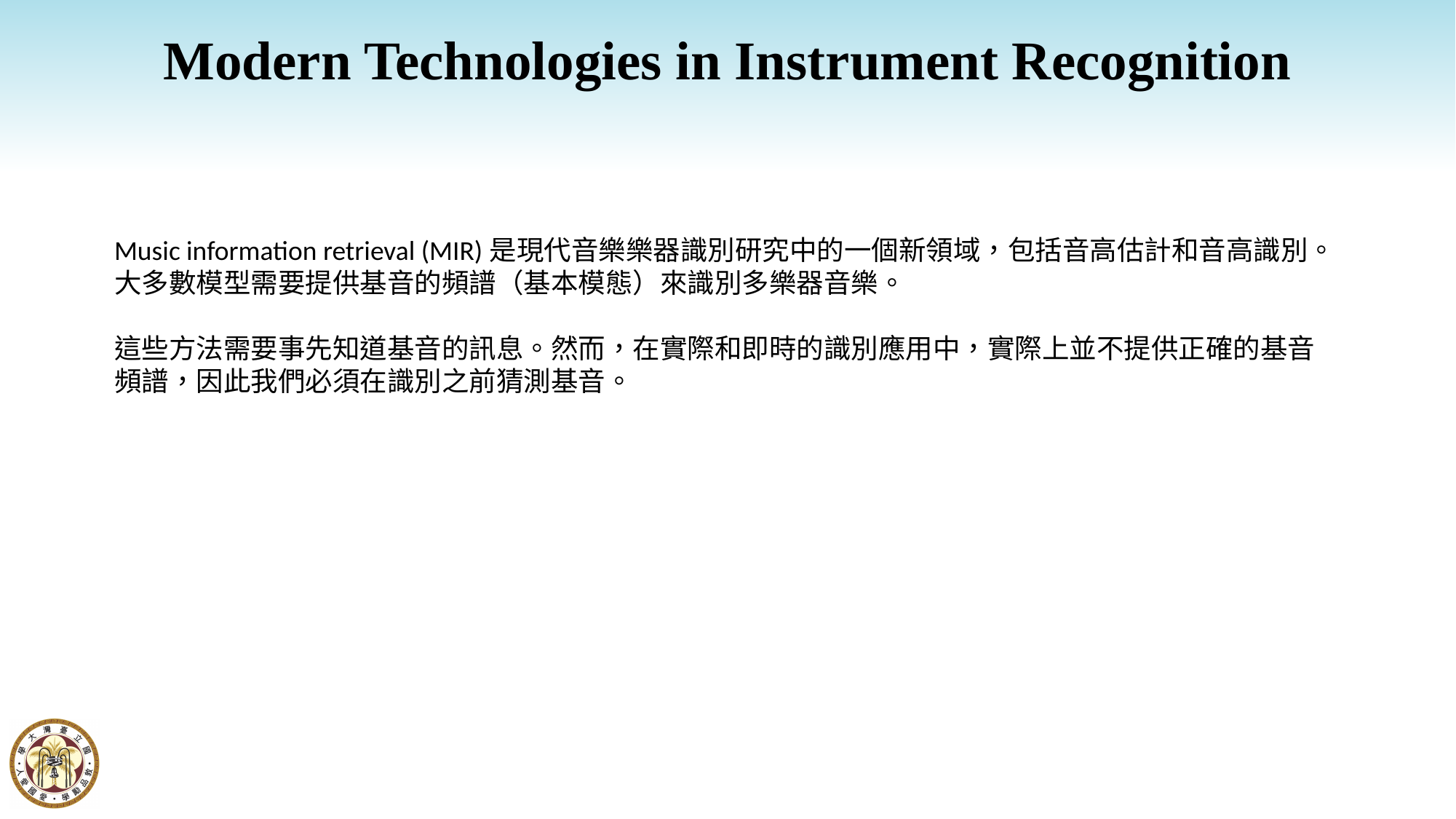

Modern Technologies in Instrument Recognition
Music information retrieval (MIR)是現代音樂樂器識別研究中的一個新領域，包括音高估計和音高識別。大多數模型需要提供基音的頻譜（基本模態）來識別多樂器音樂。

這些方法需要事先知道基音的訊息。然而，在實際和即時的識別應用中，實際上並不提供正確的基音頻譜，因此我們必須在識別之前猜測基音。